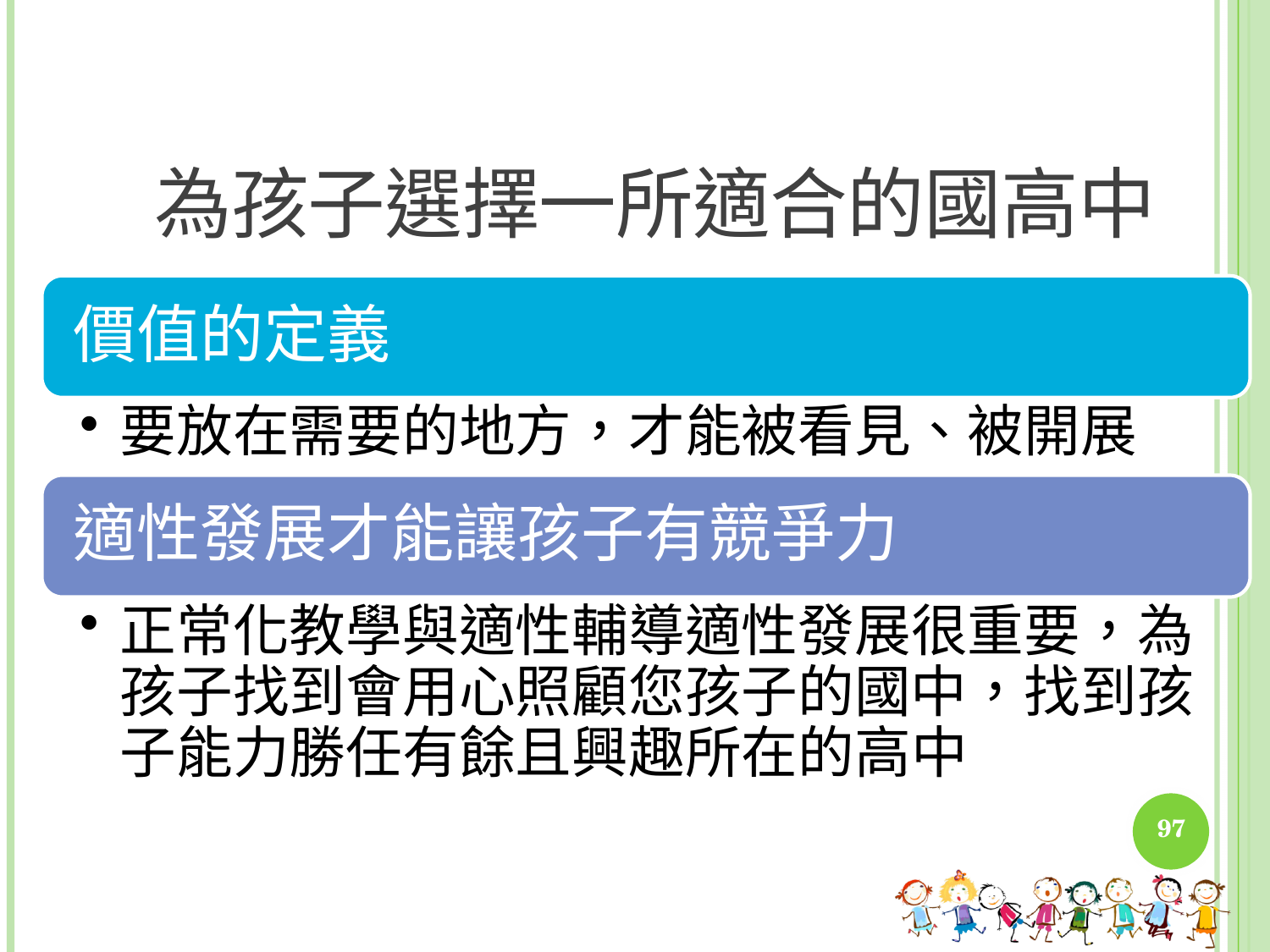

為孩子選擇一所適合的國高中
價值的定義
要放在需要的地方，才能被看見、被開展
適性發展才能讓孩子有競爭力
正常化教學與適性輔導適性發展很重要，為孩子找到會用心照顧您孩子的國中，找到孩子能力勝任有餘且興趣所在的高中
97